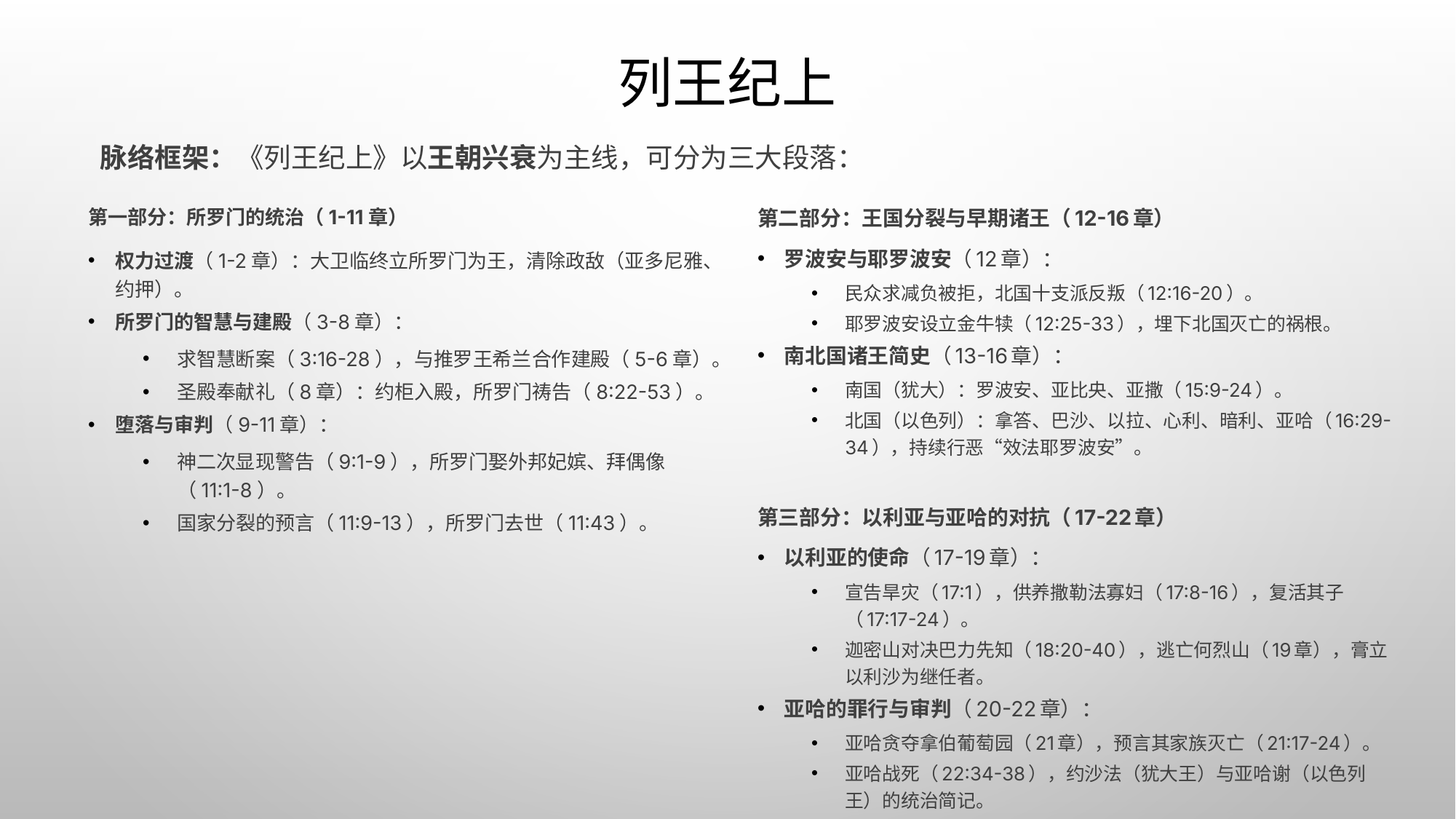

# 列王纪上
脉络框架：《列王纪上》以王朝兴衰为主线，可分为三大段落：

第一部分：所罗门的统治（1-11章）
权力过渡（1-2章）：大卫临终立所罗门为王，清除政敌（亚多尼雅、约押）。
所罗门的智慧与建殿（3-8章）：
求智慧断案（3:16-28），与推罗王希兰合作建殿（5-6章）。
圣殿奉献礼（8章）：约柜入殿，所罗门祷告（8:22-53）。
堕落与审判（9-11章）：
神二次显现警告（9:1-9），所罗门娶外邦妃嫔、拜偶像（11:1-8）。
国家分裂的预言（11:9-13），所罗门去世（11:43）。
第二部分：王国分裂与早期诸王（12-16章）
罗波安与耶罗波安（12章）：
民众求减负被拒，北国十支派反叛（12:16-20）。
耶罗波安设立金牛犊（12:25-33），埋下北国灭亡的祸根。
南北国诸王简史（13-16章）：
南国（犹大）：罗波安、亚比央、亚撒（15:9-24）。
北国（以色列）：拿答、巴沙、以拉、心利、暗利、亚哈（16:29-34），持续行恶“效法耶罗波安”。

第三部分：以利亚与亚哈的对抗（17-22章）
以利亚的使命（17-19章）：
宣告旱灾（17:1），供养撒勒法寡妇（17:8-16），复活其子（17:17-24）。
迦密山对决巴力先知（18:20-40），逃亡何烈山（19章），膏立以利沙为继任者。
亚哈的罪行与审判（20-22章）：
亚哈贪夺拿伯葡萄园（21章），预言其家族灭亡（21:17-24）。
亚哈战死（22:34-38），约沙法（犹大王）与亚哈谢（以色列王）的统治简记。